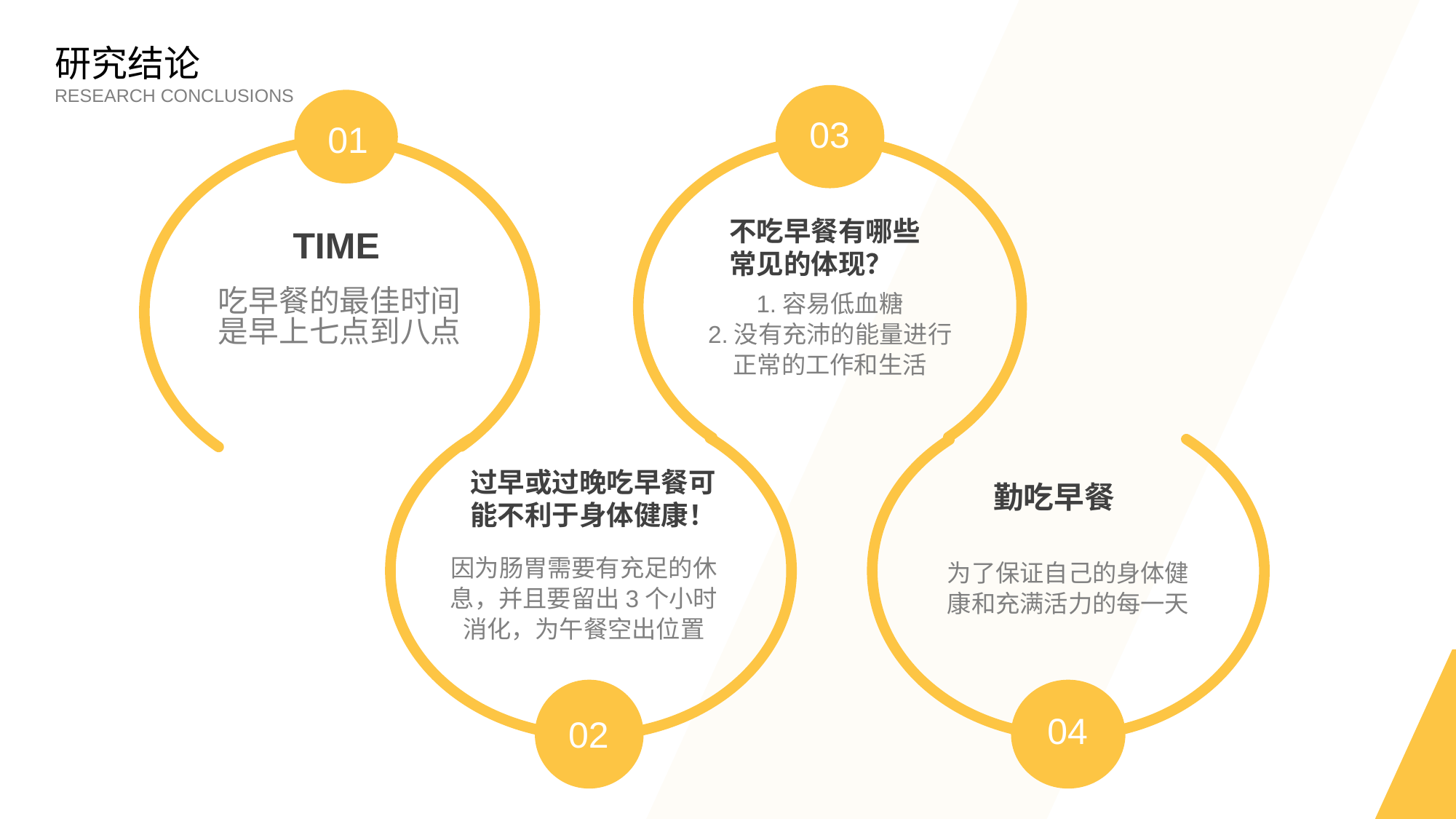

研究结论
RESEARCH CONCLUSIONS

03
01

不吃早餐有哪些常见的体现？
TIME
吃早餐的最佳时间是早上七点到八点
1.容易低血糖
2.没有充沛的能量进行正常的工作和生活

过早或过晚吃早餐可能不利于身体健康！

勤吃早餐
因为肠胃需要有充足的休息，并且要留出3个小时消化，为午餐空出位置
为了保证自己的身体健康和充满活力的每一天

04
02